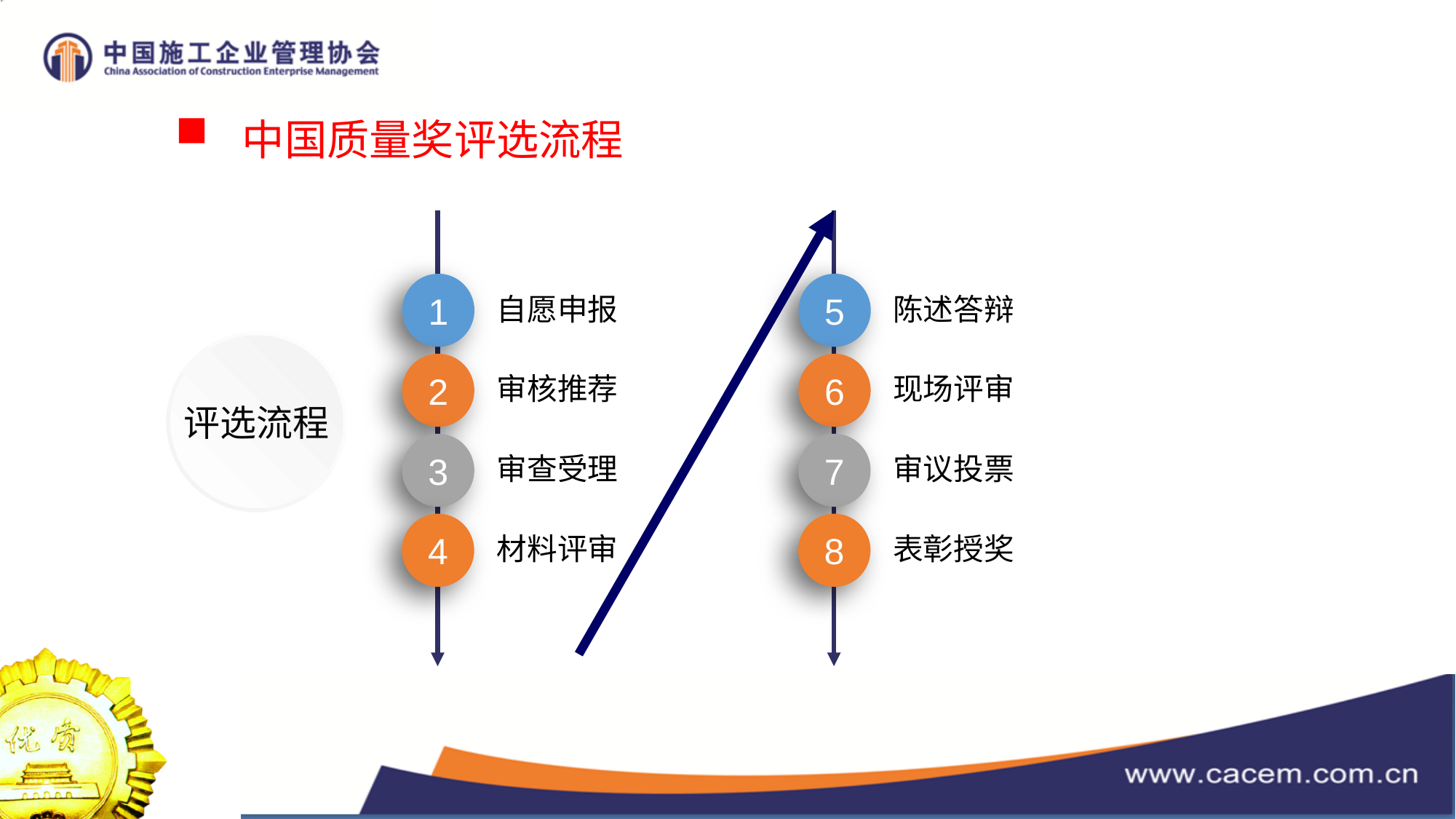

中国质量奖评选流程
1
自愿申报
5
陈述答辩

评选流程
2
审核推荐
6
现场评审
3
审查受理
7
审议投票
4
材料评审
8
表彰授奖